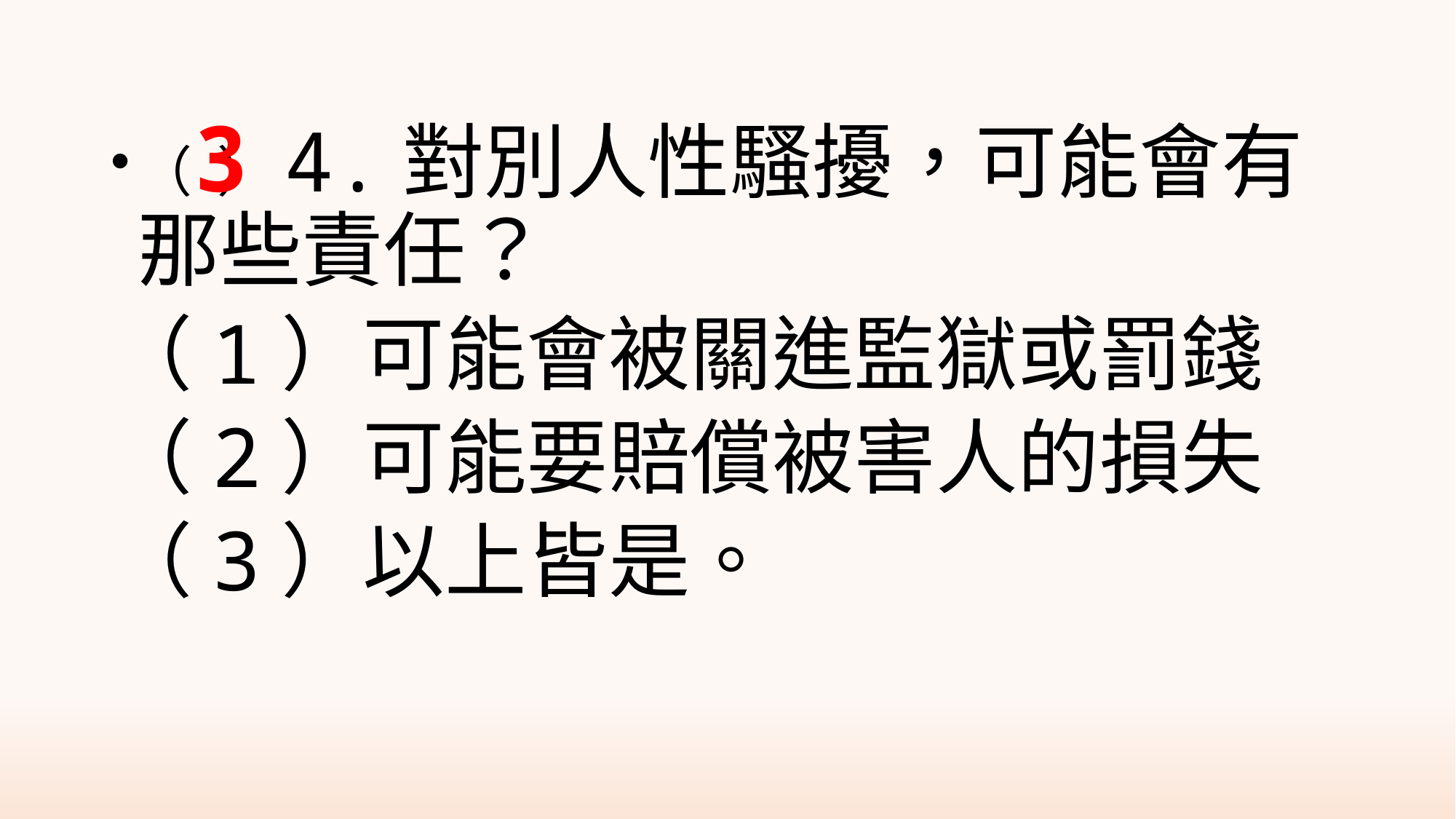

3
（  ）4.對別人性騷擾，可能會有那些責任？
（1）可能會被關進監獄或罰錢
（2）可能要賠償被害人的損失
（3）以上皆是。